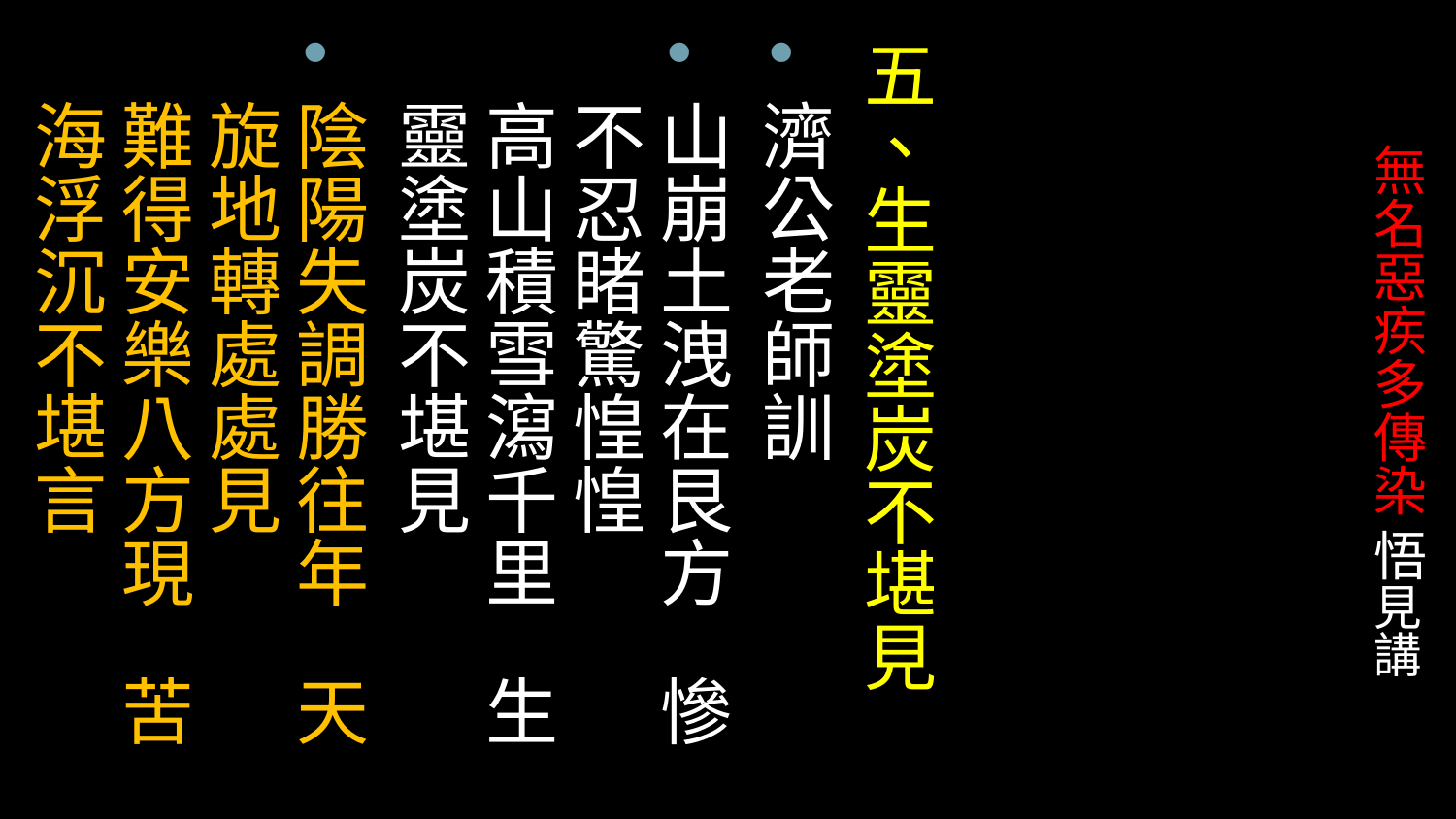

五、生靈塗炭不堪見
濟公老師訓
山崩土洩在艮方    慘不忍睹驚惶惶 
高山積雪瀉千里    生靈塗炭不堪見
陰陽失調勝往年    天旋地轉處處見 
難得安樂八方現    苦海浮沉不堪言
# 無名惡疾多傳染 悟見講